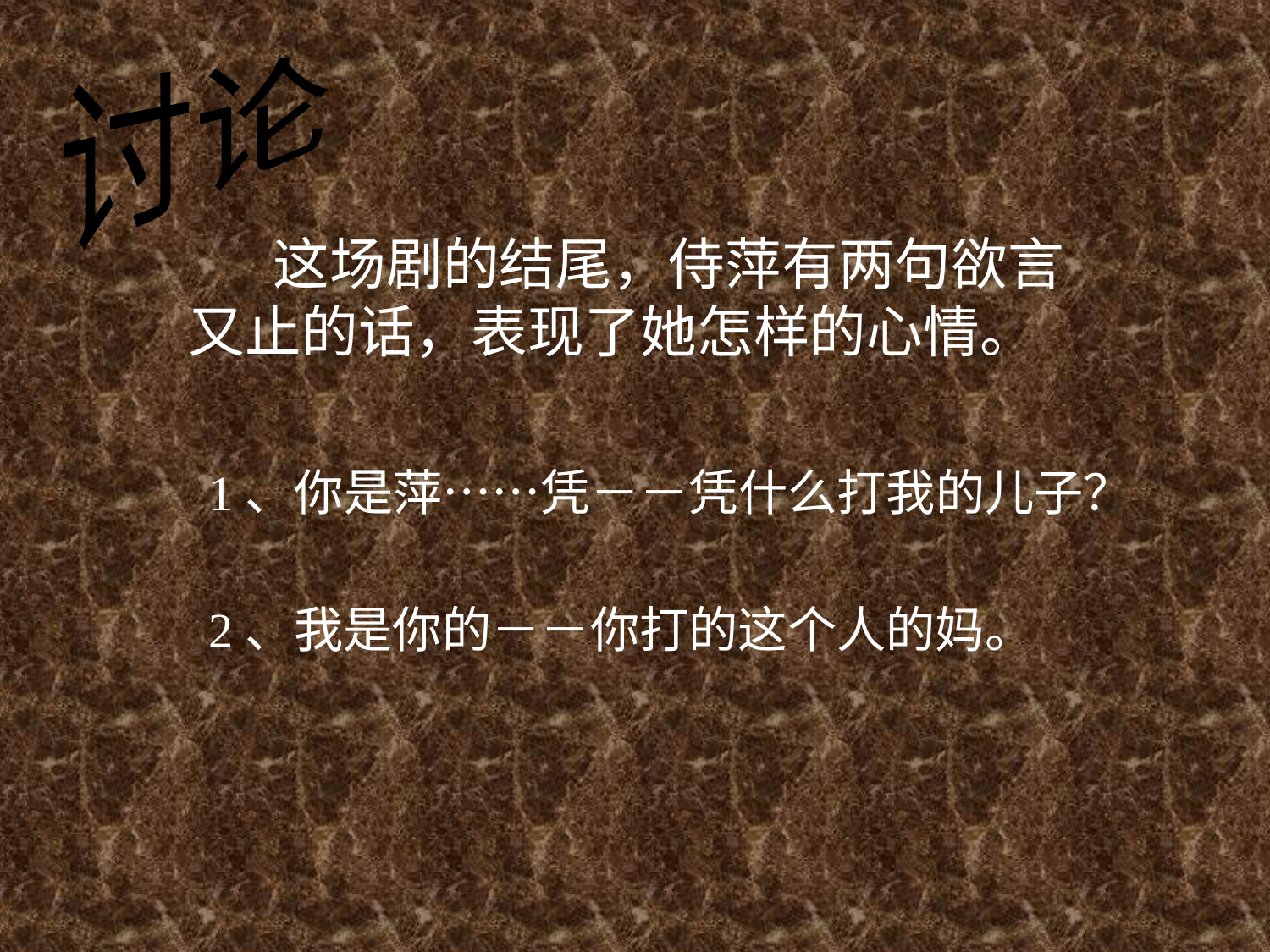

讨论
　　这场剧的结尾，侍萍有两句欲言
又止的话，表现了她怎样的心情。
1、你是萍……凭－－凭什么打我的儿子？
2、我是你的－－你打的这个人的妈。